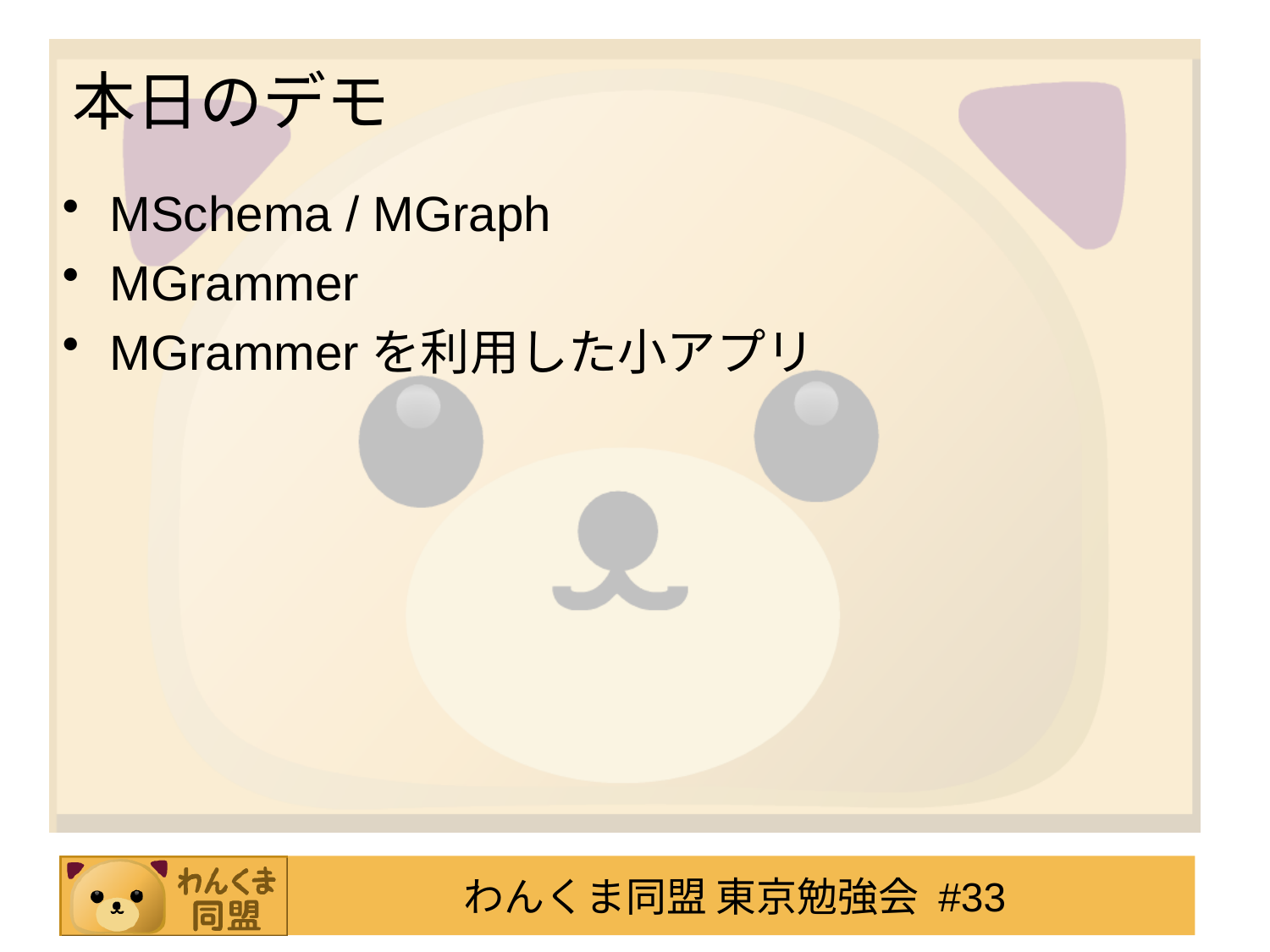

# 本日のデモ
MSchema / MGraph
MGrammer
MGrammerを利用した小アプリ